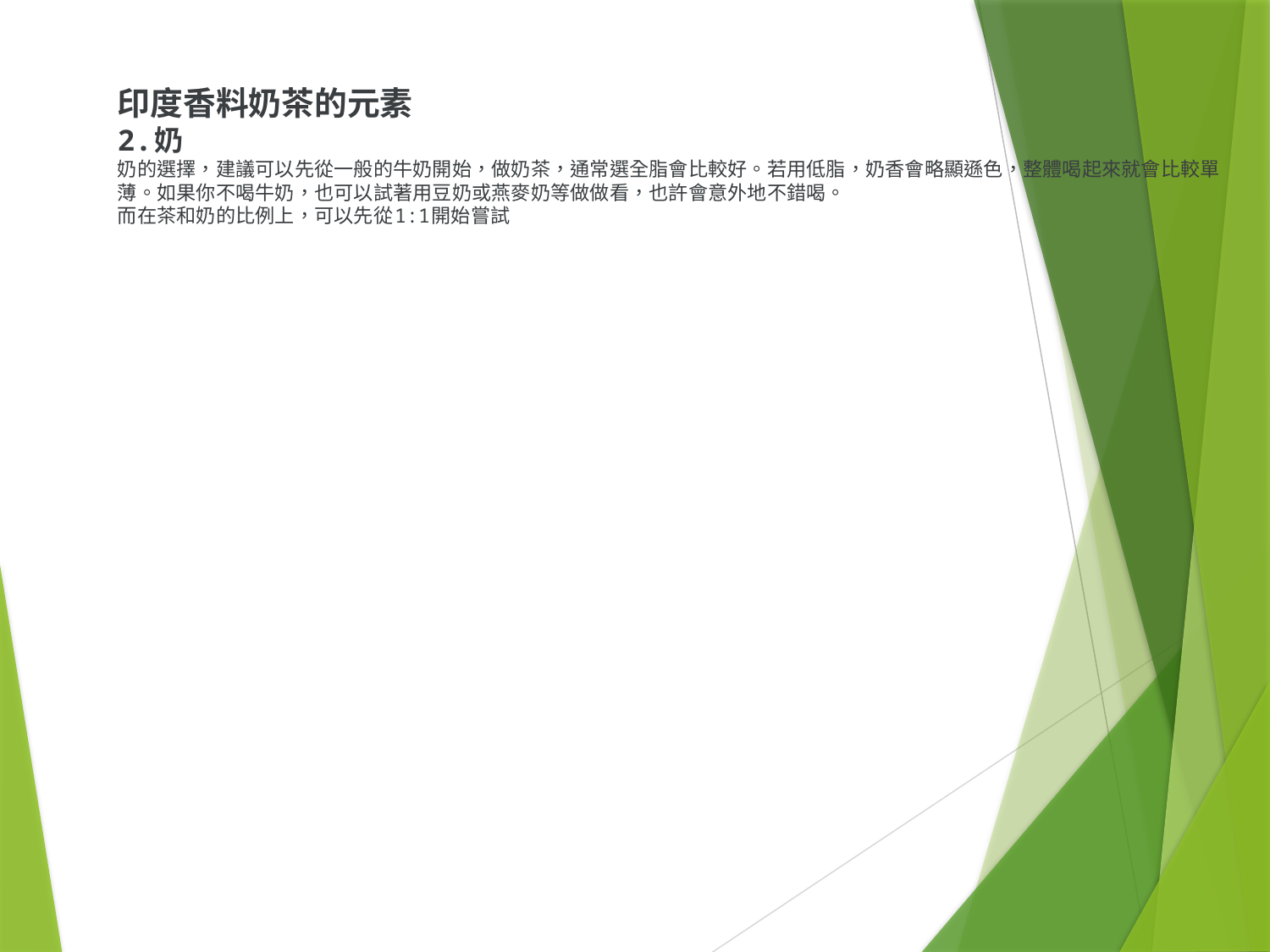

# 印度香料奶茶的元素 2.奶 奶的選擇，建議可以先從一般的牛奶開始，做奶茶，通常選全脂會比較好。若用低脂，奶香會略顯遜色，整體喝起來就會比較單薄。如果你不喝牛奶，也可以試著用豆奶或燕麥奶等做做看，也許會意外地不錯喝。 而在茶和奶的比例上，可以先從1:1開始嘗試